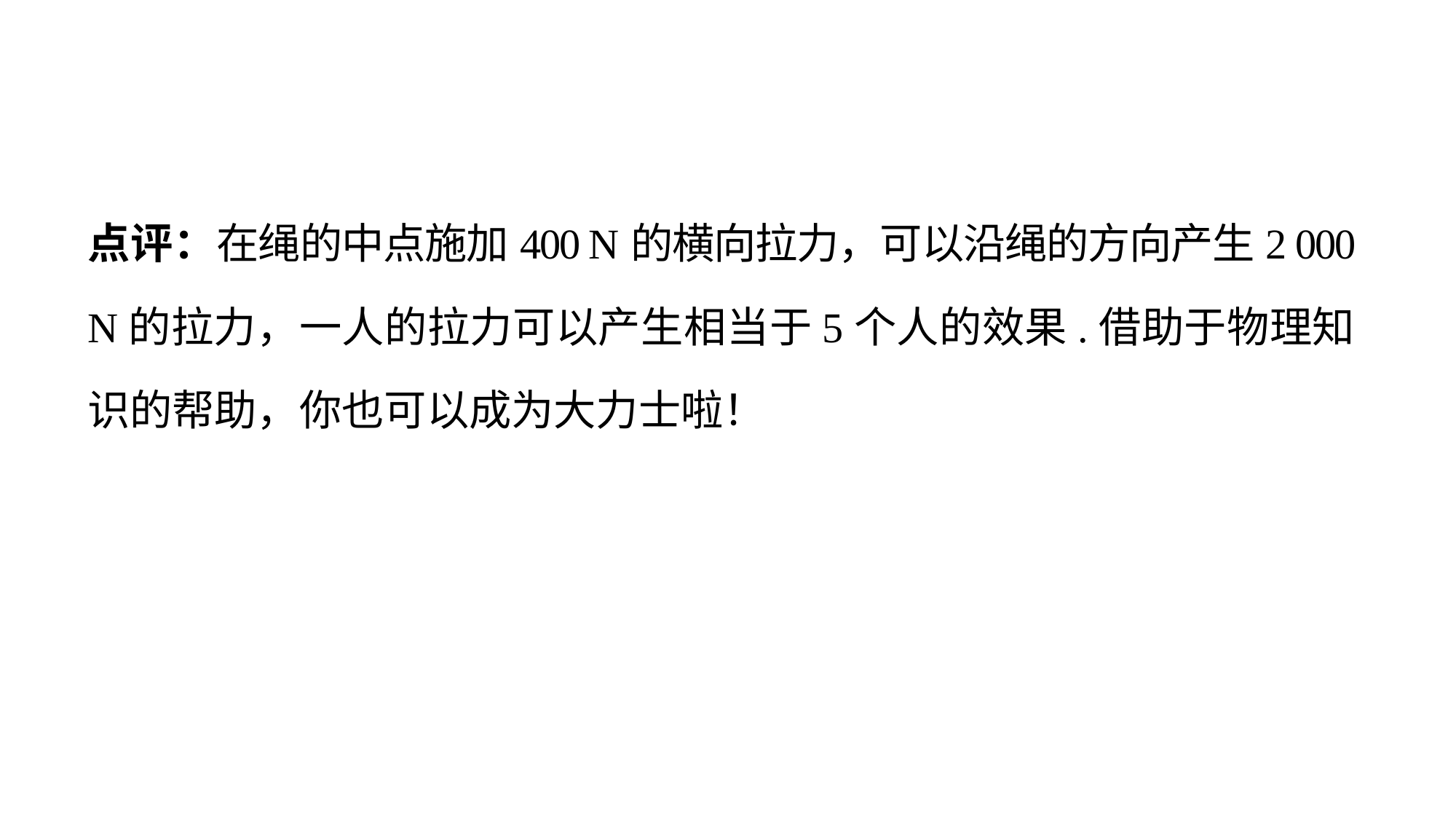

点评：在绳的中点施加400 N的横向拉力，可以沿绳的方向产生2 000 N的拉力，一人的拉力可以产生相当于5个人的效果.借助于物理知识的帮助，你也可以成为大力士啦！